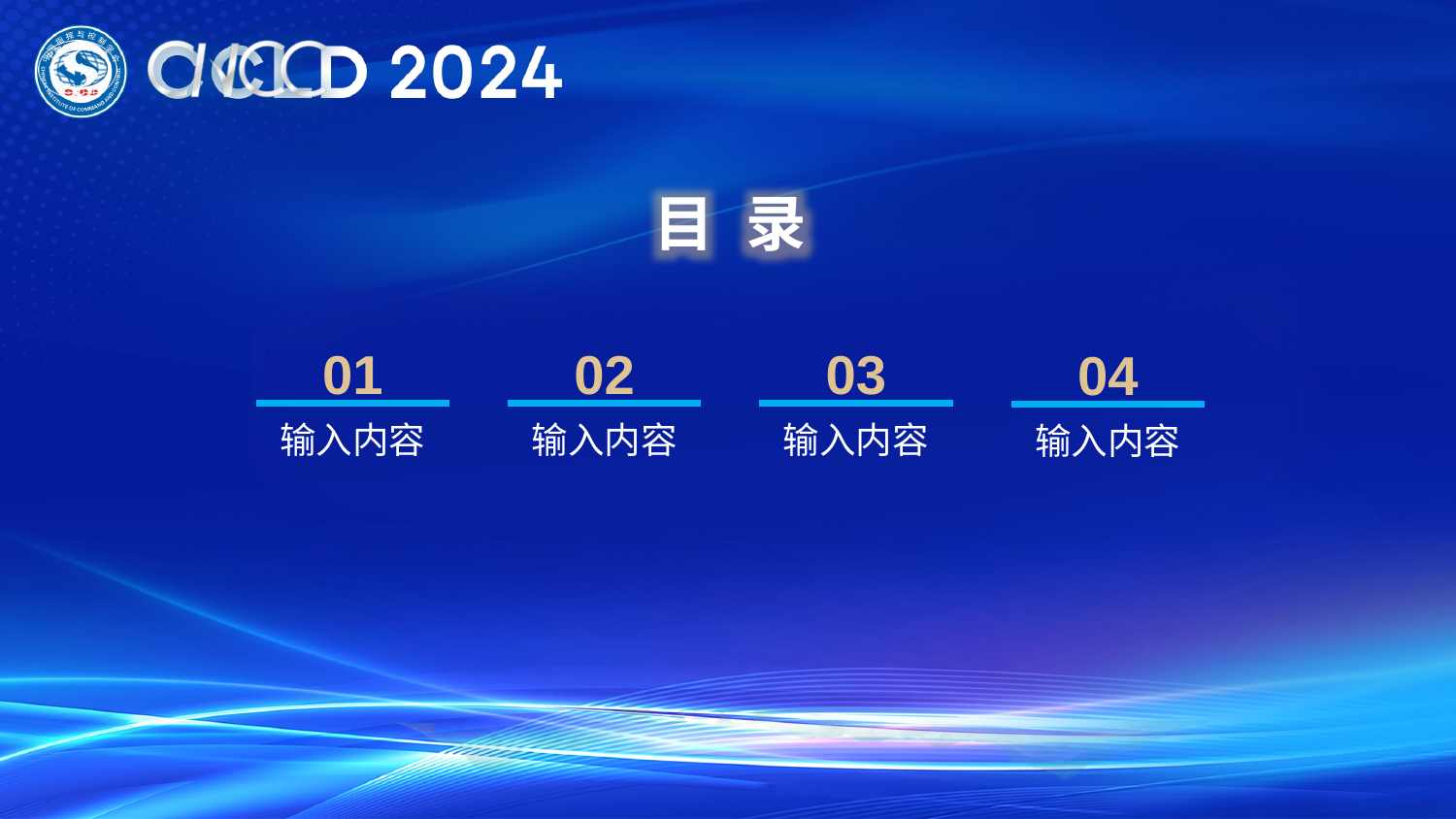

目 录
01
输入内容
02
输入内容
03
输入内容
04
输入内容